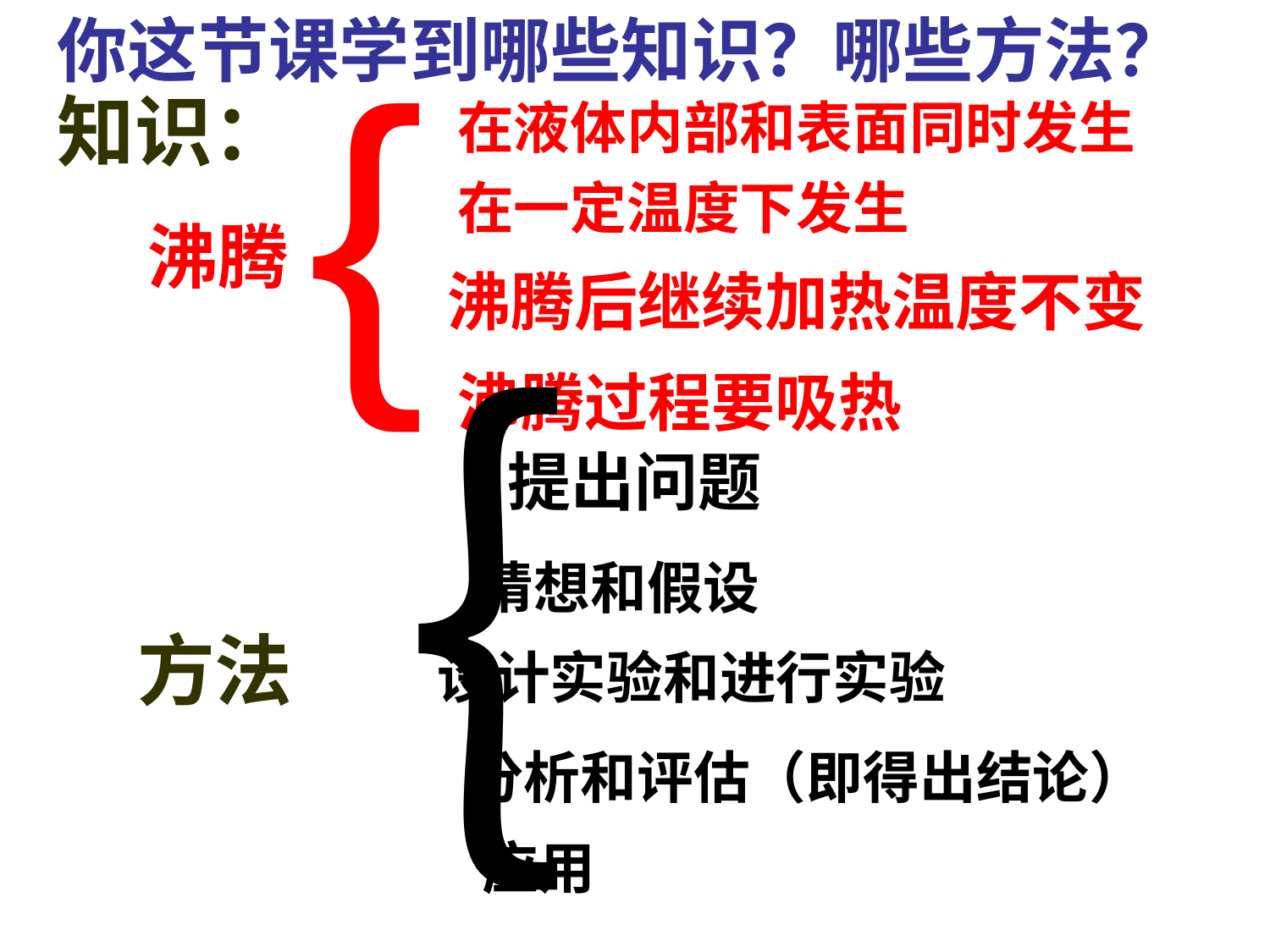

你这节课学到哪些知识？哪些方法？
{
知识：
在液体内部和表面同时发生
在一定温度下发生
沸腾
沸腾后继续加热温度不变
｛
沸腾过程要吸热
提出问题

猜想和假设
方法
设计实验和进行实验
分析和评估（即得出结论）
应用